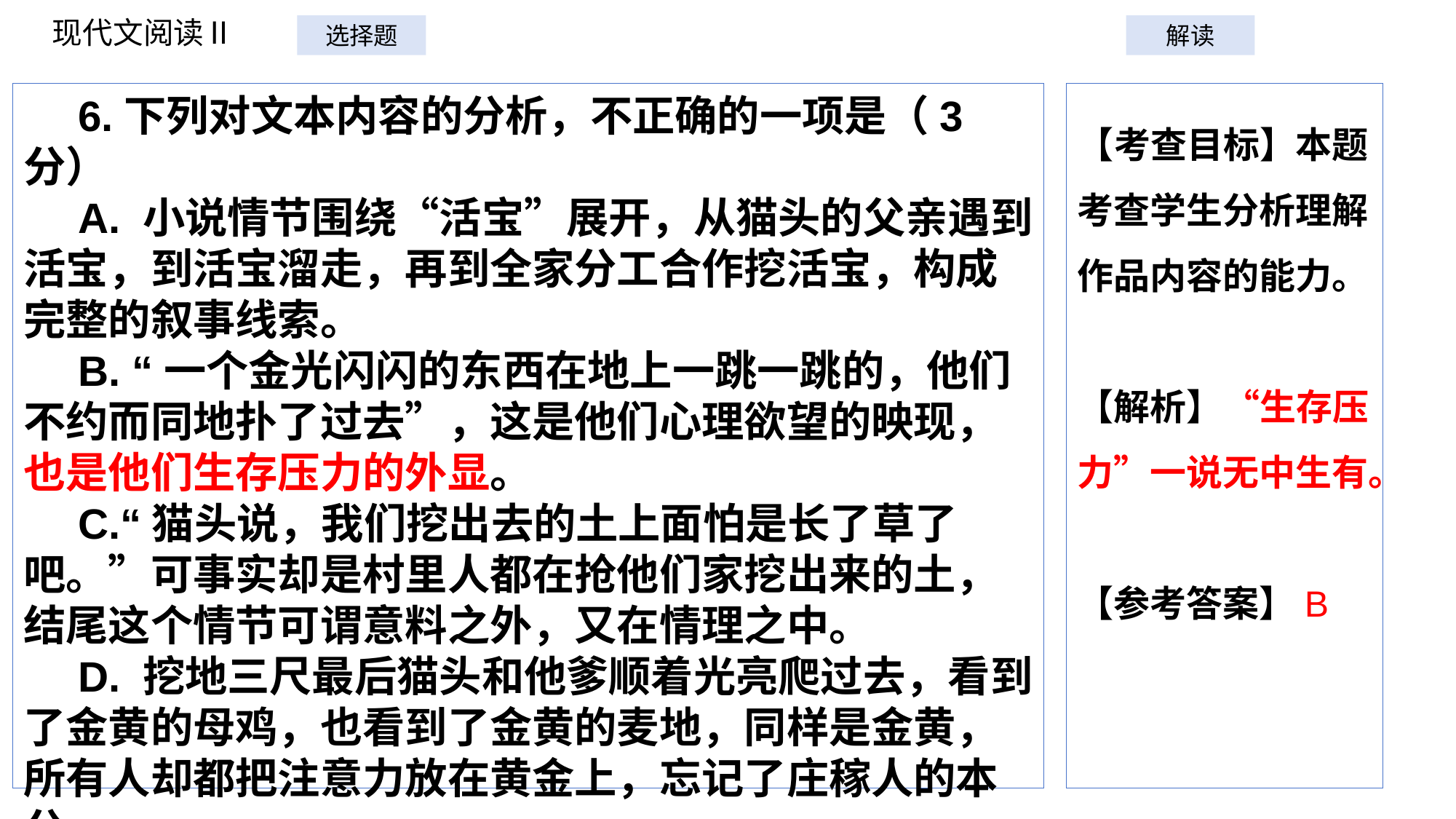

现代文阅读Ⅱ
选择题
解读
6.下列对文本内容的分析，不正确的一项是（3分）
A. 小说情节围绕“活宝”展开，从猫头的父亲遇到活宝，到活宝溜走，再到全家分工合作挖活宝，构成完整的叙事线索。
B. “一个金光闪闪的东西在地上一跳一跳的，他们不约而同地扑了过去”，这是他们心理欲望的映现，也是他们生存压力的外显。
C.“猫头说，我们挖出去的土上面怕是长了草了吧。”可事实却是村里人都在抢他们家挖出来的土，结尾这个情节可谓意料之外，又在情理之中。
D. 挖地三尺最后猫头和他爹顺着光亮爬过去，看到了金黄的母鸡，也看到了金黄的麦地，同样是金黄，所有人却都把注意力放在黄金上，忘记了庄稼人的本分。

【考查目标】本题考查学生分析理解作品内容的能力。

【解析】“生存压力”一说无中生有。

【参考答案】B